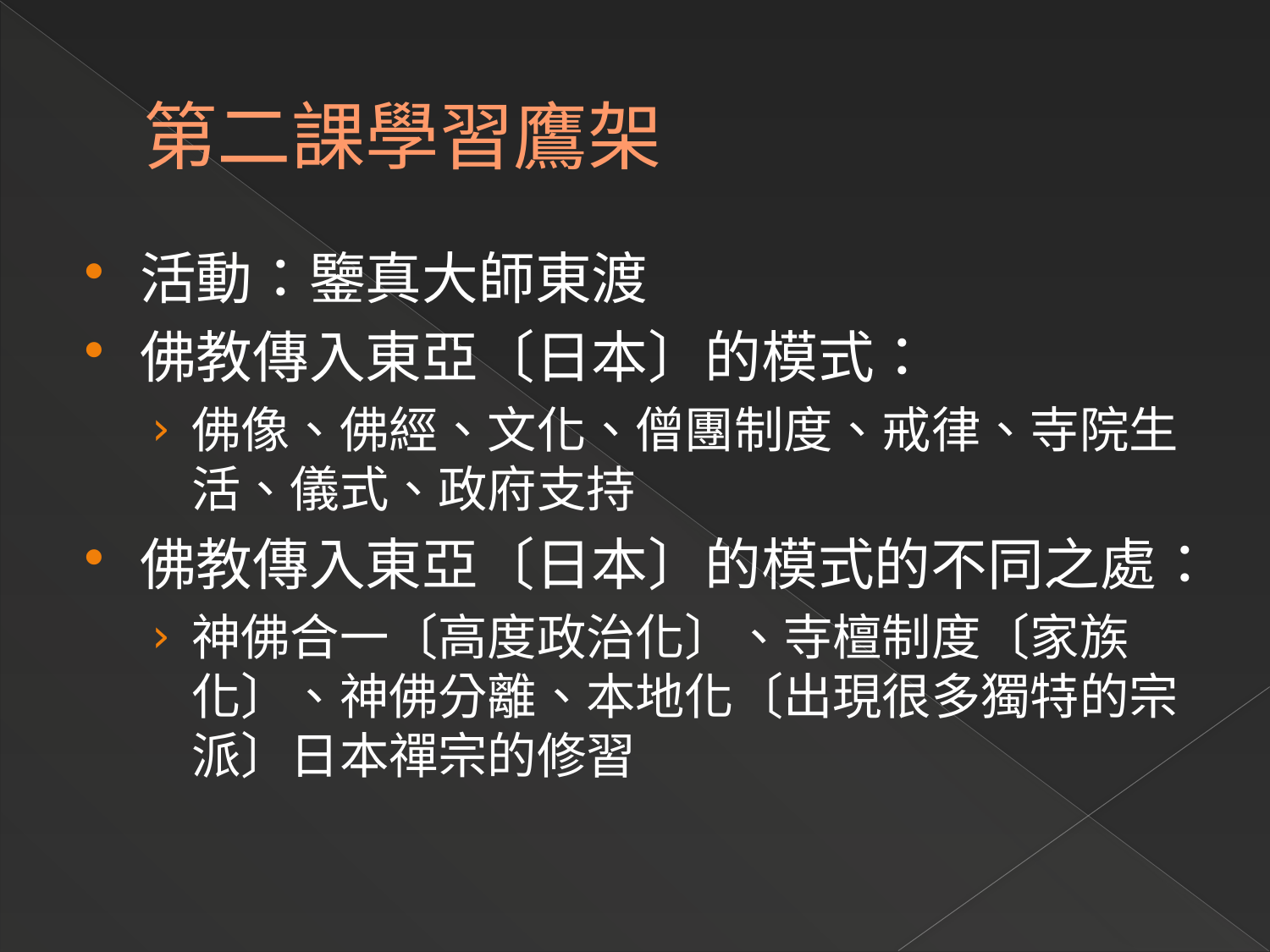

# 第二課學習鷹架
活動：鑒真大師東渡
佛教傳入東亞〔日本〕的模式：
佛像、佛經、文化、僧團制度、戒律、寺院生活、儀式、政府支持
佛教傳入東亞〔日本〕的模式的不同之處：
神佛合一〔高度政治化〕、寺檀制度〔家族化〕、神佛分離、本地化〔出現很多獨特的宗派〕日本禪宗的修習